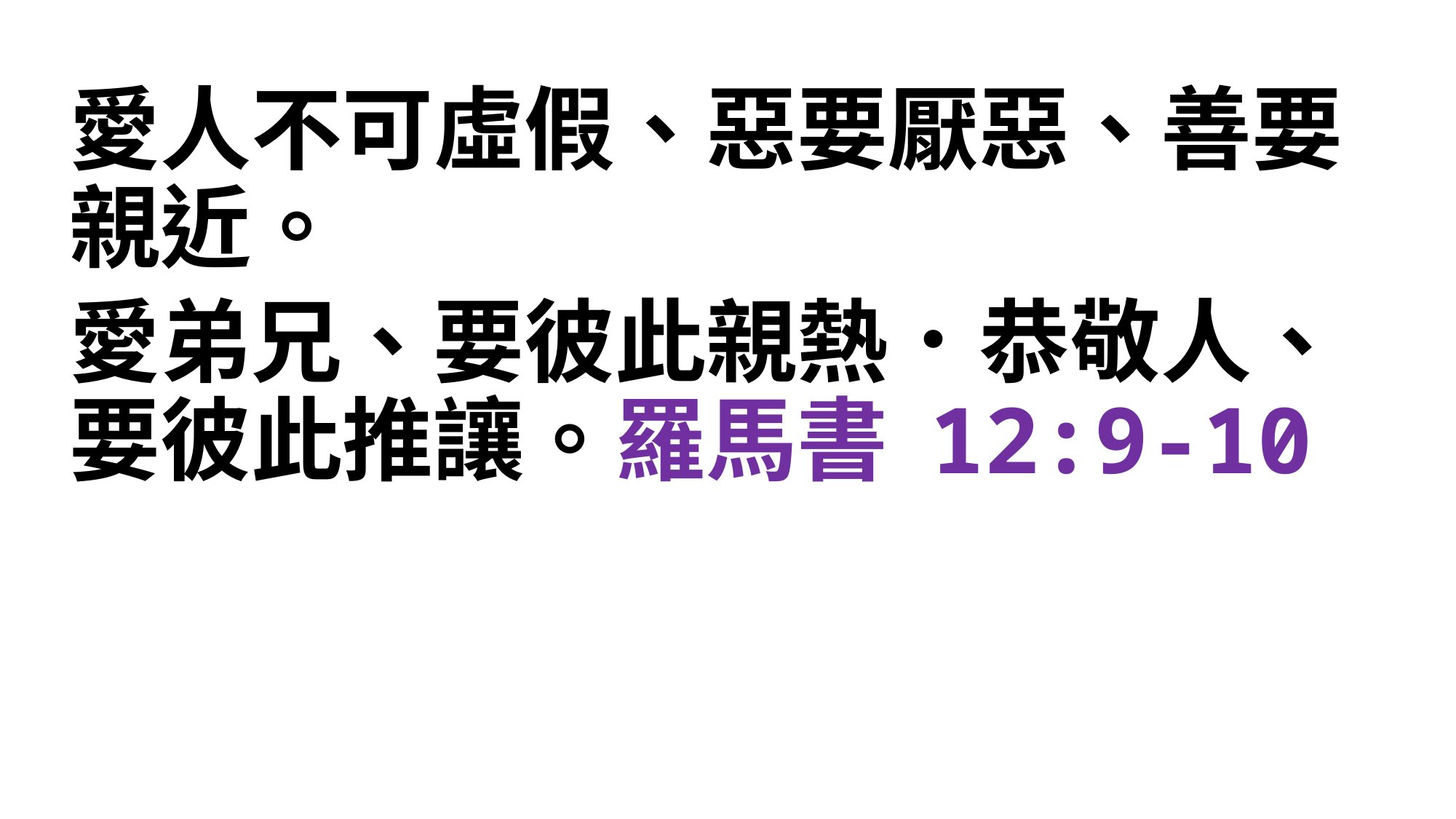

愛人不可虛假、惡要厭惡、善要親近。
愛弟兄、要彼此親熱．恭敬人、要彼此推讓。羅馬書 12:9-10